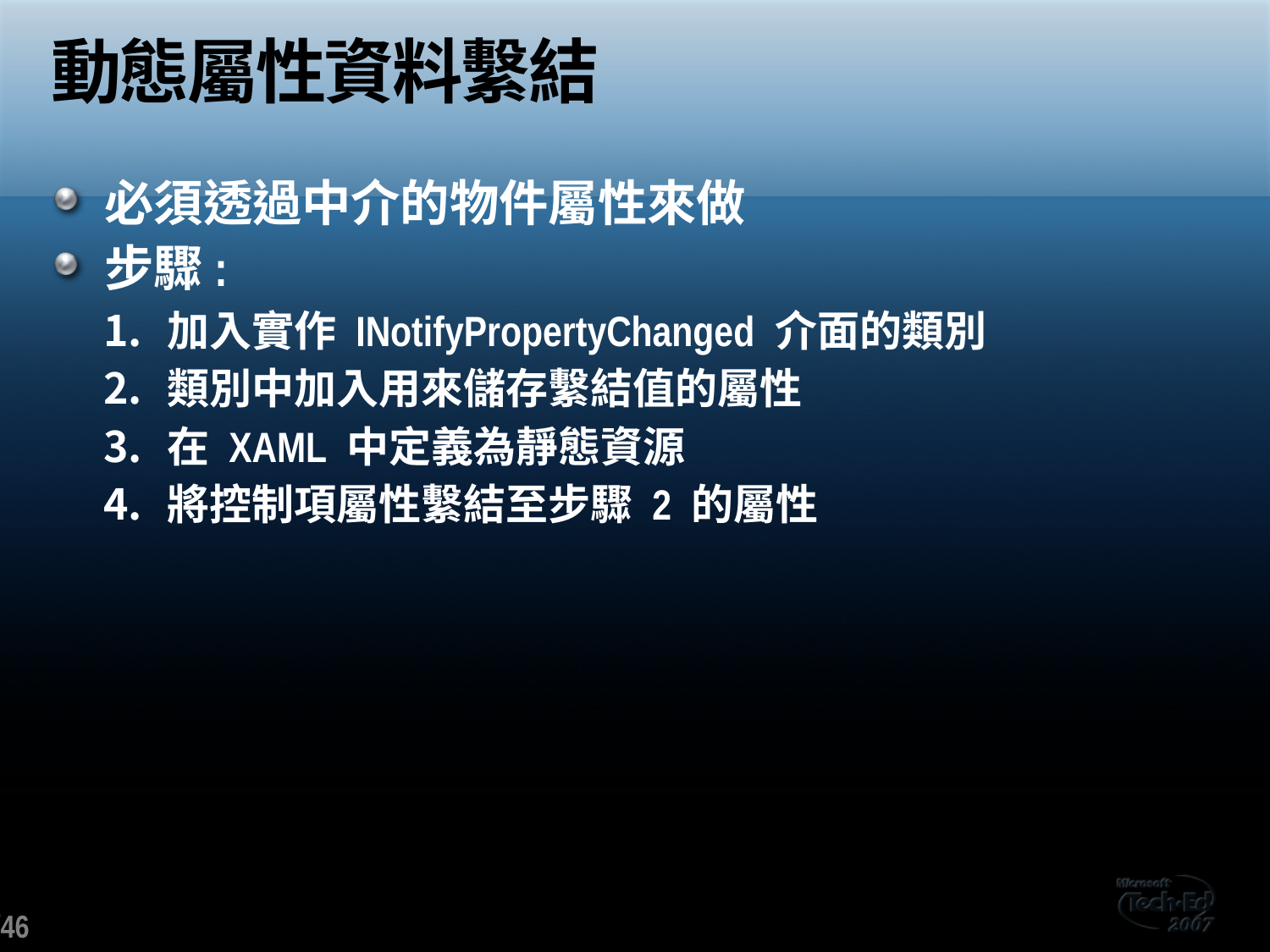

# 動態屬性資料繫結
必須透過中介的物件屬性來做
步驟:
加入實作 INotifyPropertyChanged 介面的類別
類別中加入用來儲存繫結值的屬性
在 XAML 中定義為靜態資源
將控制項屬性繫結至步驟 2 的屬性